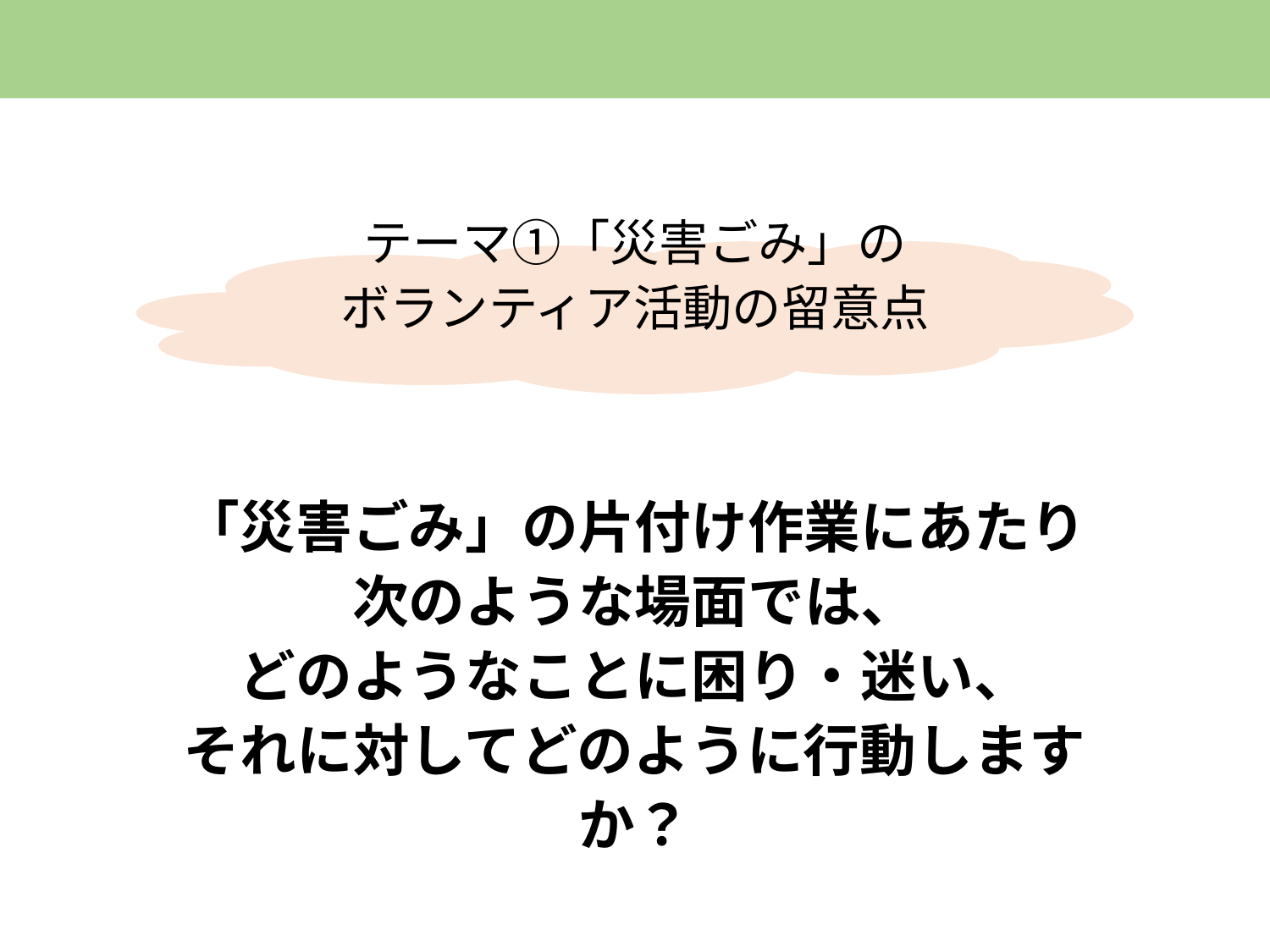

テーマ①「災害ごみ」の
ボランティア活動の留意点

「災害ごみ」の片付け作業にあたり
次のような場面では、
どのようなことに困り・迷い、
それに対してどのように行動しますか？